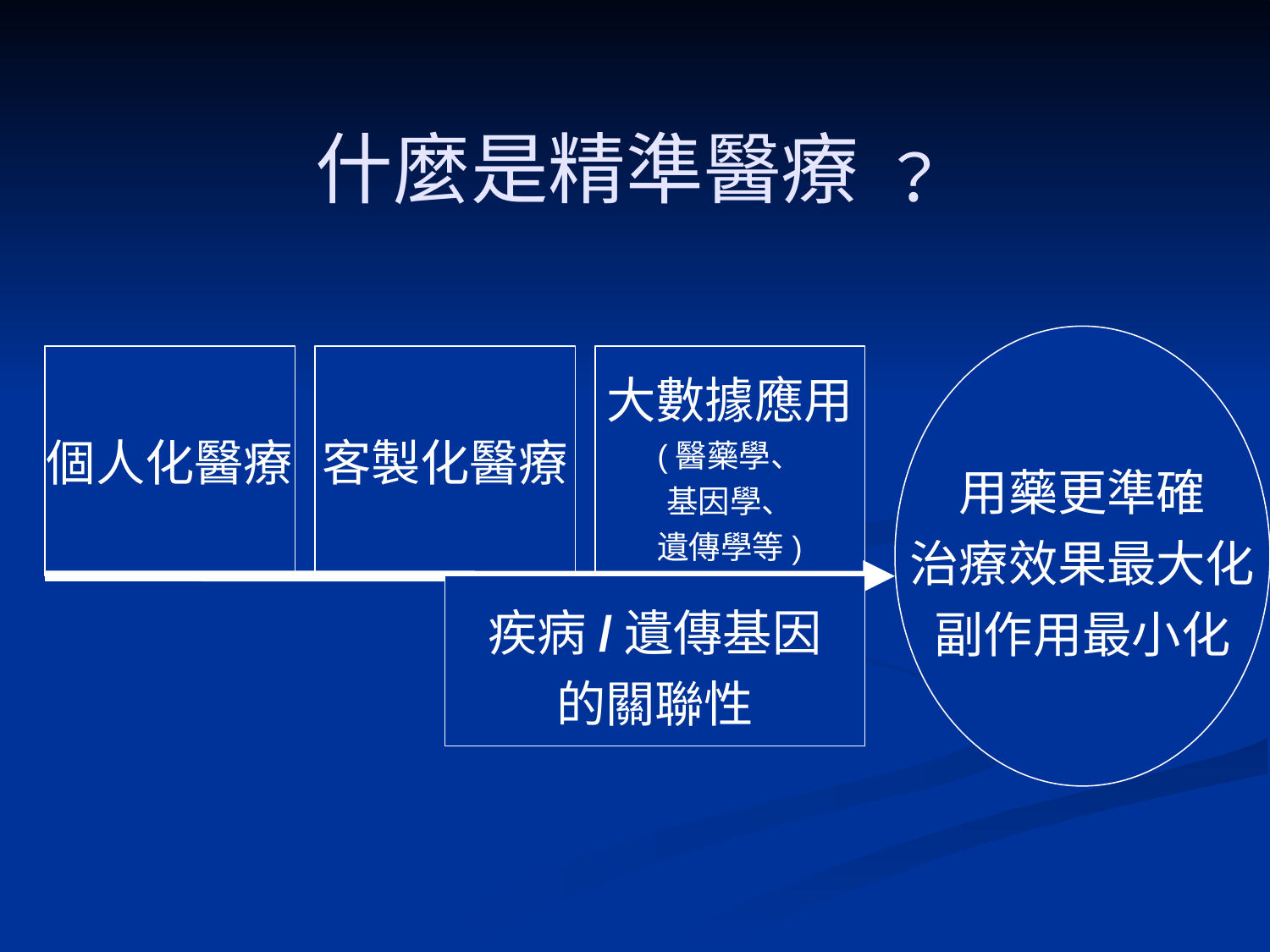

# 什麼是精準醫療 ﹖

用藥更準確
治療效果最大化
副作用最小化
大數據應用
(醫藥學、
基因學、
遺傳學等)

個人化醫療

客製化醫療

疾病/遺傳基因
的關聯性

3